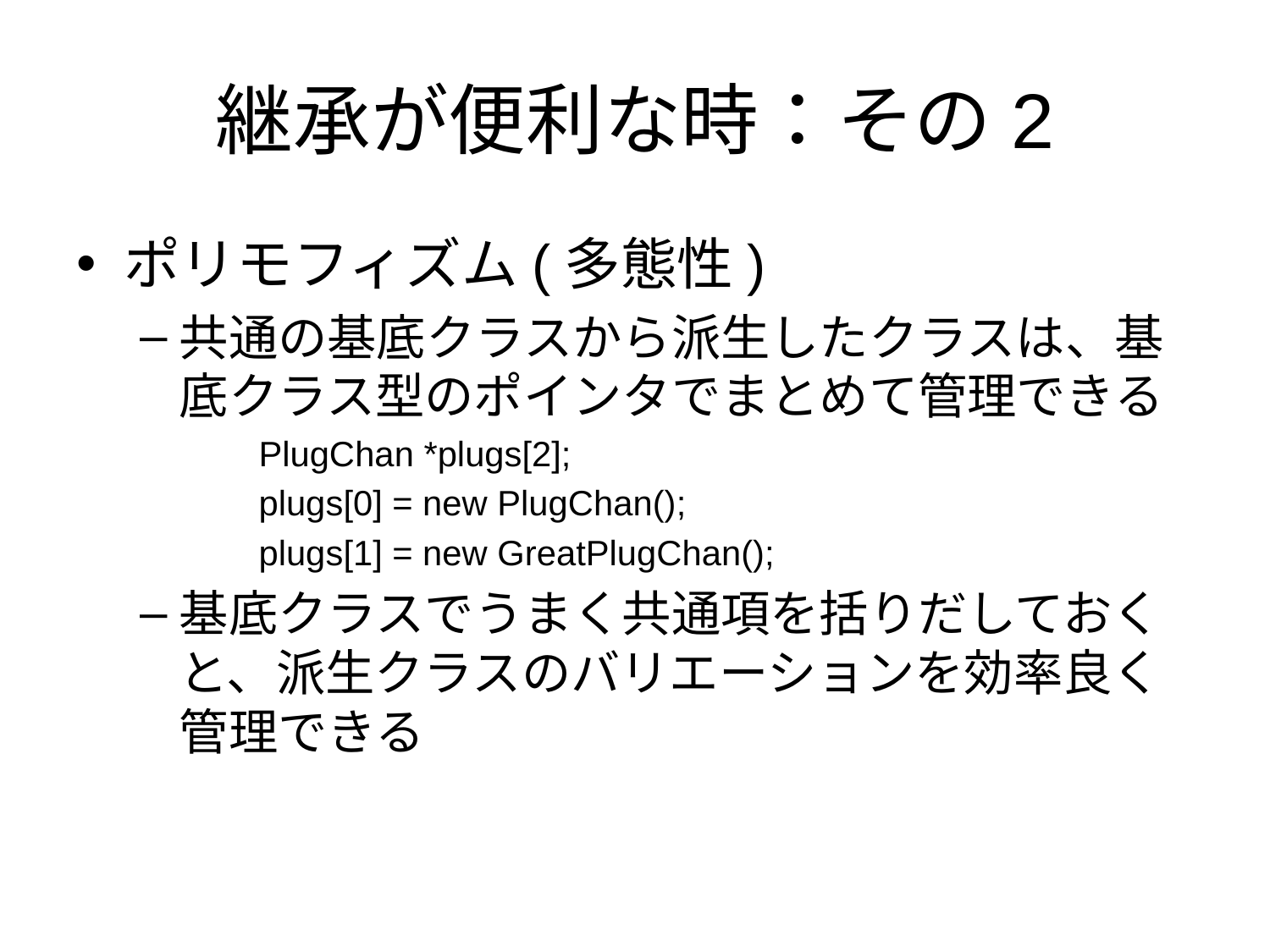

# 継承が便利な時：その2
ポリモフィズム(多態性)
共通の基底クラスから派生したクラスは、基底クラス型のポインタでまとめて管理できる
PlugChan *plugs[2];
plugs[0] = new PlugChan();
plugs[1] = new GreatPlugChan();
基底クラスでうまく共通項を括りだしておくと、派生クラスのバリエーションを効率良く管理できる